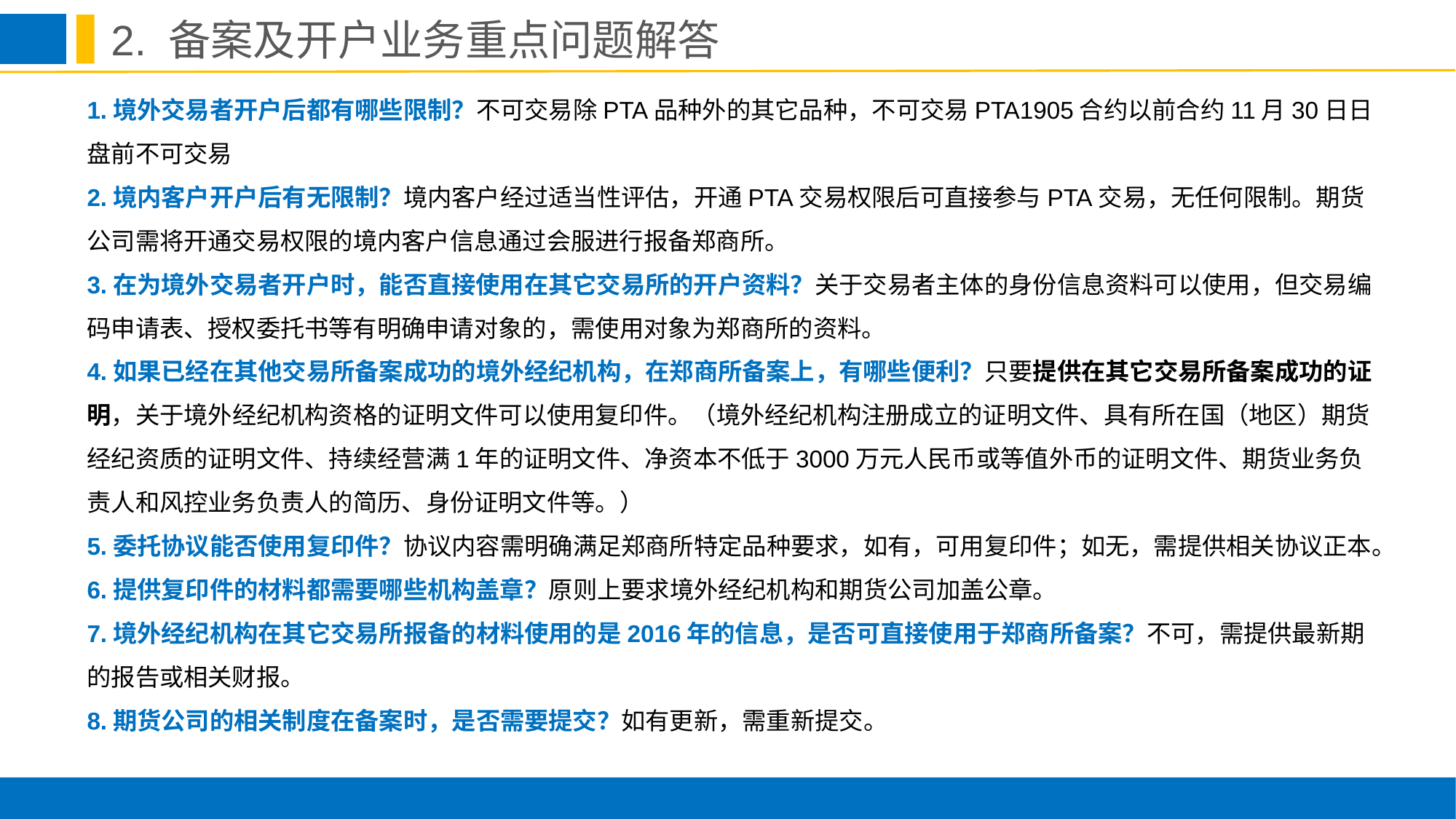

2. 备案及开户业务重点问题解答

1.境外交易者开户后都有哪些限制？不可交易除PTA品种外的其它品种，不可交易PTA1905合约以前合约11月30日日盘前不可交易
2.境内客户开户后有无限制？境内客户经过适当性评估，开通PTA交易权限后可直接参与PTA交易，无任何限制。期货公司需将开通交易权限的境内客户信息通过会服进行报备郑商所。
3.在为境外交易者开户时，能否直接使用在其它交易所的开户资料？关于交易者主体的身份信息资料可以使用，但交易编码申请表、授权委托书等有明确申请对象的，需使用对象为郑商所的资料。
4.如果已经在其他交易所备案成功的境外经纪机构，在郑商所备案上，有哪些便利？只要提供在其它交易所备案成功的证明，关于境外经纪机构资格的证明文件可以使用复印件。（境外经纪机构注册成立的证明文件、具有所在国（地区）期货经纪资质的证明文件、持续经营满1年的证明文件、净资本不低于3000万元人民币或等值外币的证明文件、期货业务负责人和风控业务负责人的简历、身份证明文件等。）
5.委托协议能否使用复印件？协议内容需明确满足郑商所特定品种要求，如有，可用复印件；如无，需提供相关协议正本。
6.提供复印件的材料都需要哪些机构盖章？原则上要求境外经纪机构和期货公司加盖公章。
7.境外经纪机构在其它交易所报备的材料使用的是2016年的信息，是否可直接使用于郑商所备案？不可，需提供最新期的报告或相关财报。
8.期货公司的相关制度在备案时，是否需要提交？如有更新，需重新提交。